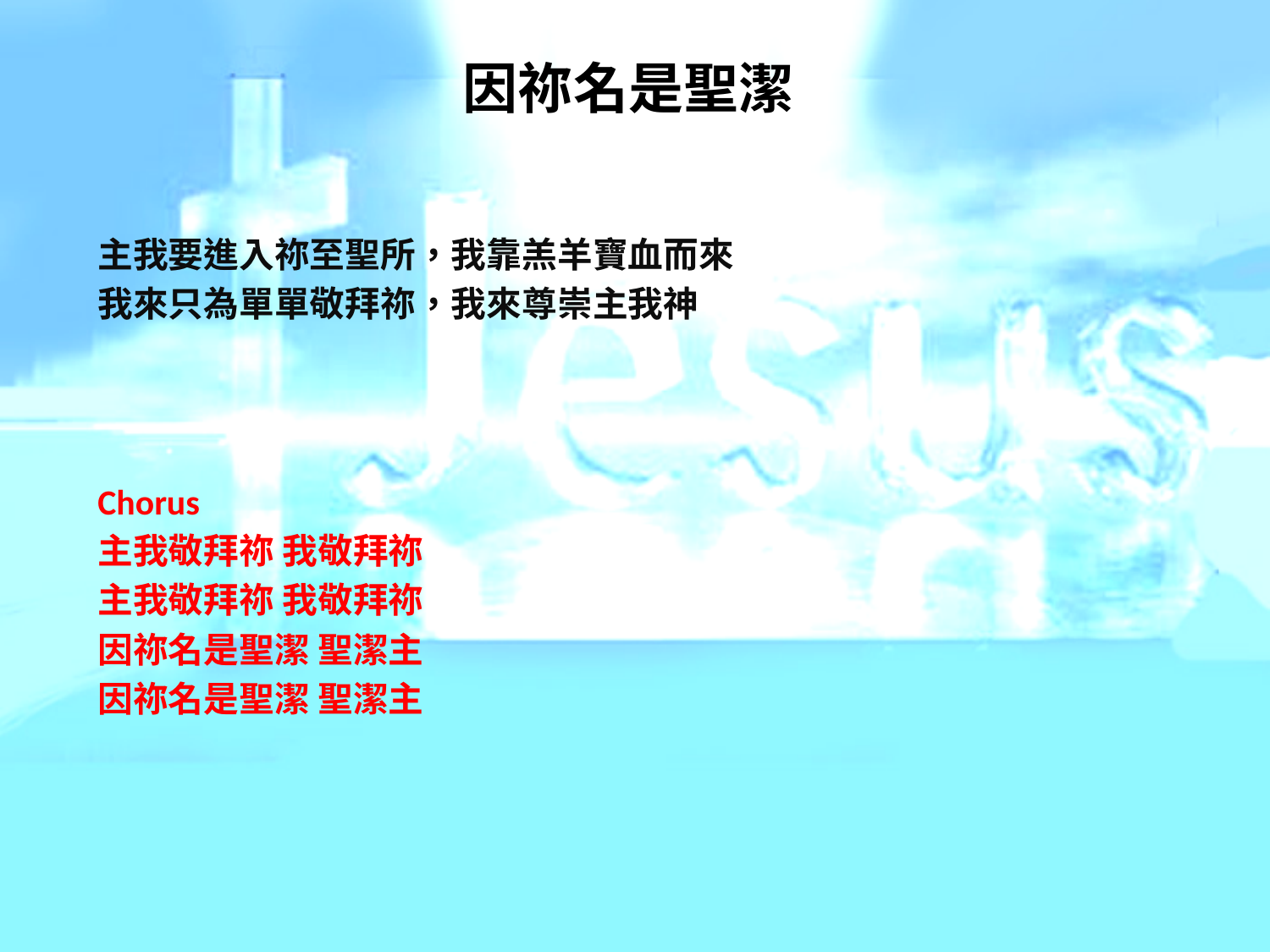

# 因祢名是聖潔
主我要進入祢至聖所，我靠羔羊寶血而來
我來只為單單敬拜祢，我來尊崇主我神

Chorus
主我敬拜祢 我敬拜祢
主我敬拜祢 我敬拜祢
因祢名是聖潔 聖潔主
因祢名是聖潔 聖潔主